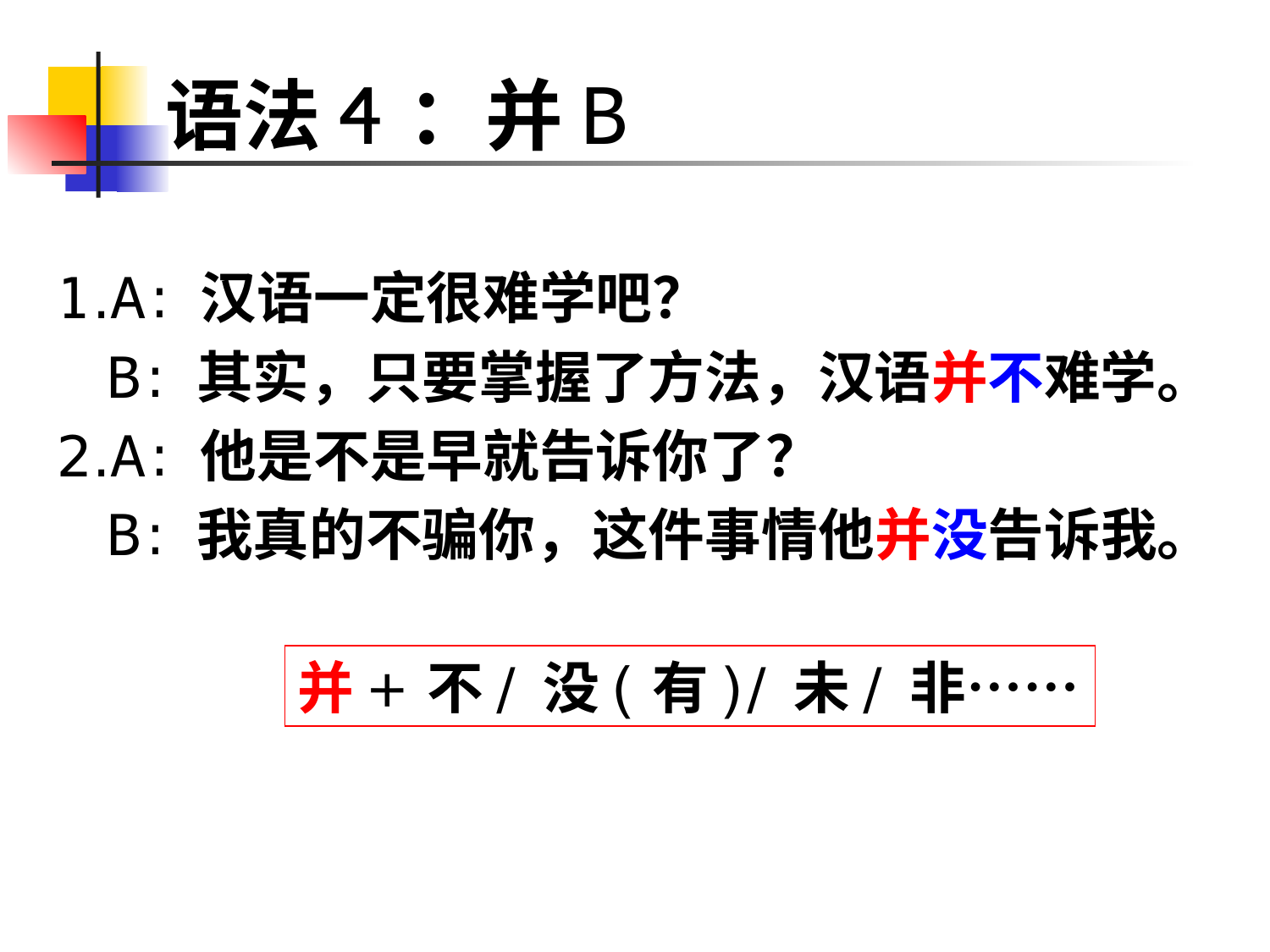

# 语法4：并B
1.A: 汉语一定很难学吧？
   B: 其实，只要掌握了方法，汉语并不难学。
2.A: 他是不是早就告诉你了？
   B: 我真的不骗你，这件事情他并没告诉我。

并+不/没(有)/未/非……